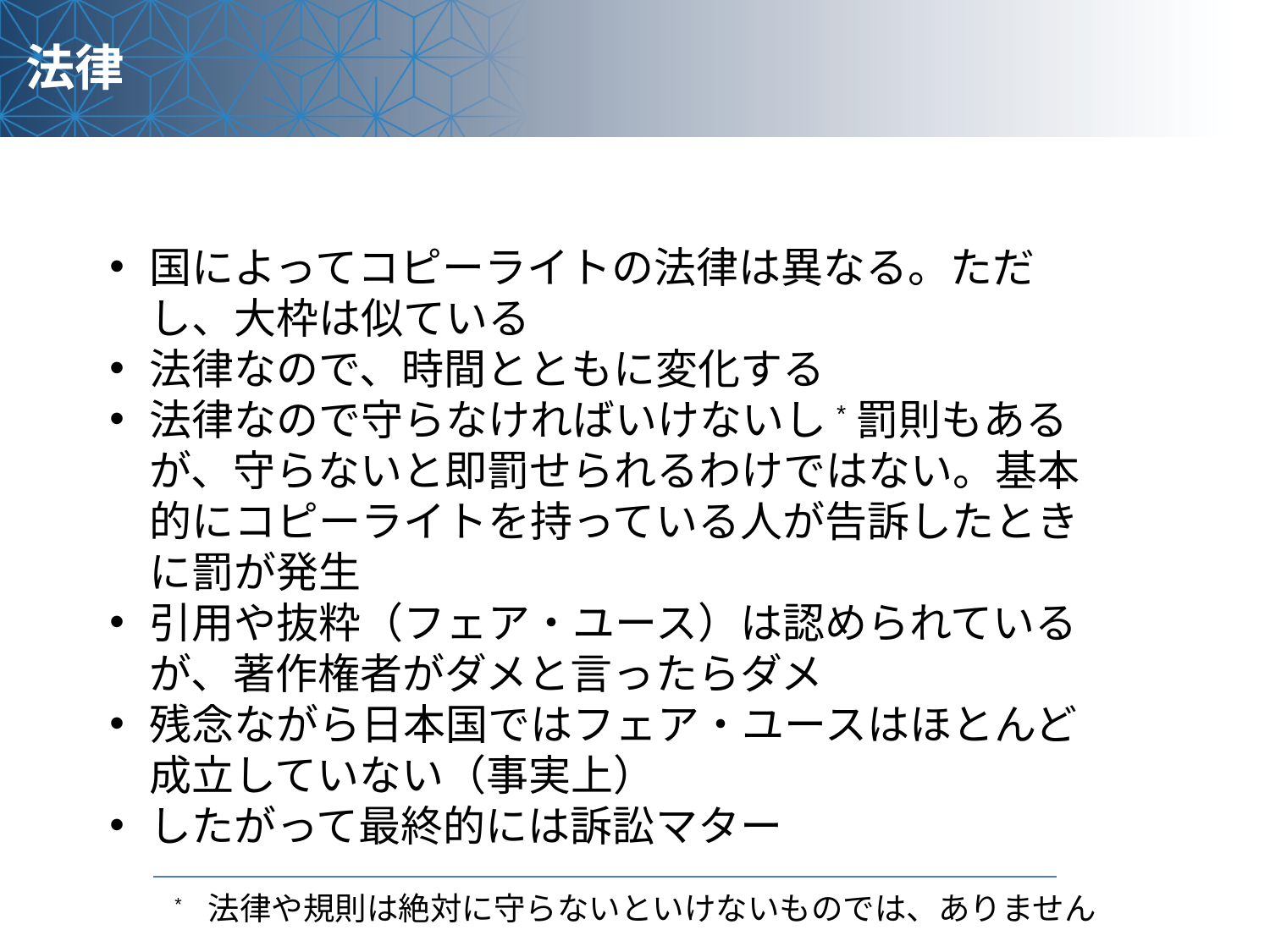

法律
国によってコピーライトの法律は異なる。ただし、大枠は似ている
法律なので、時間とともに変化する
法律なので守らなければいけないし*罰則もあるが、守らないと即罰せられるわけではない。基本的にコピーライトを持っている人が告訴したときに罰が発生
引用や抜粋（フェア・ユース）は認められているが、著作権者がダメと言ったらダメ
残念ながら日本国ではフェア・ユースはほとんど成立していない（事実上）
したがって最終的には訴訟マター

*　法律や規則は絶対に守らないといけないものでは、ありません